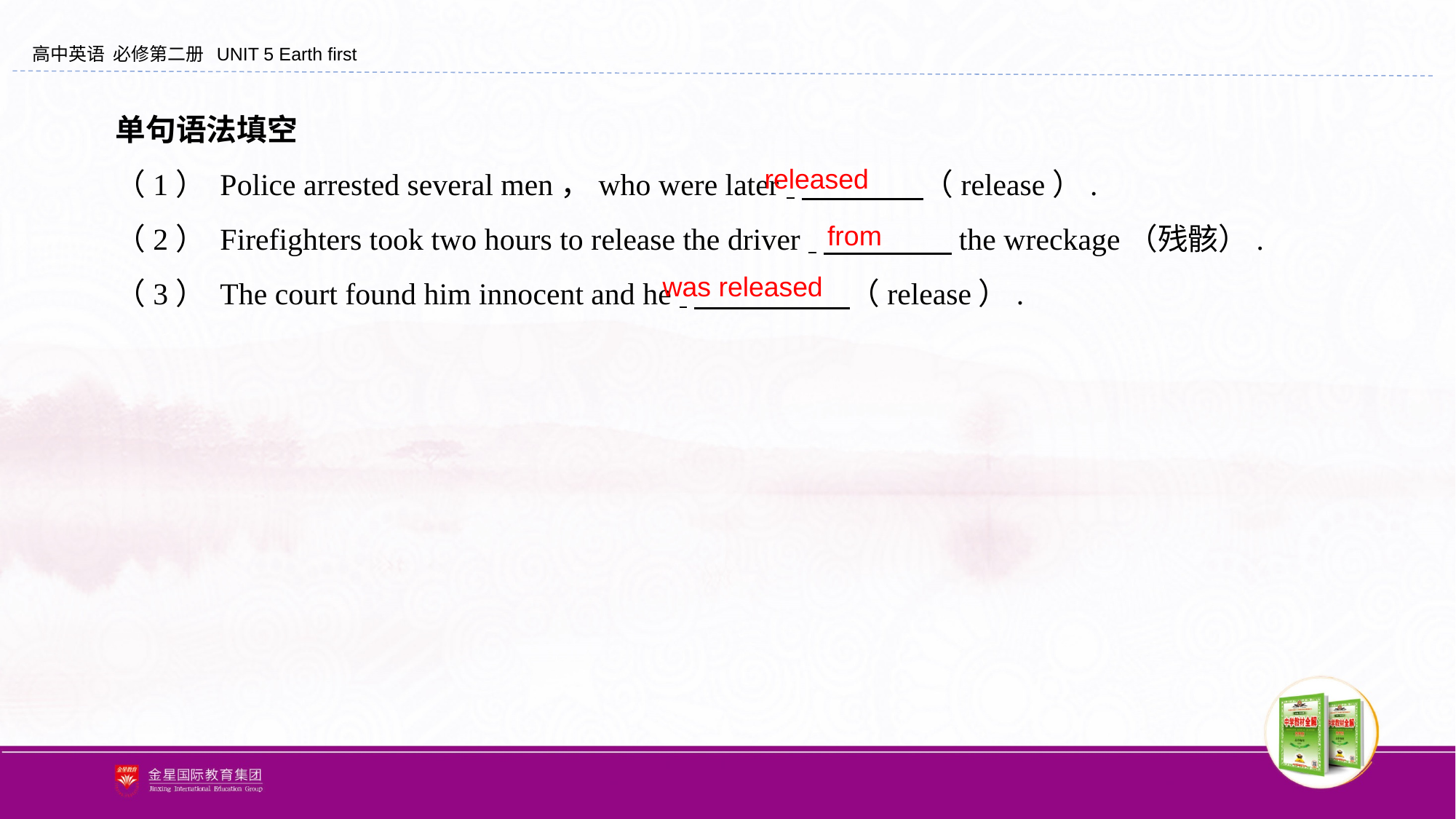

单句语法填空
（1） Police arrested several men，who were later  　　　　（release）.
（2） Firefighters took two hours to release the driver  　　　　 the wreckage（残骸）.
（3） The court found him innocent and he  　　　　     （release）.
released
from
was released